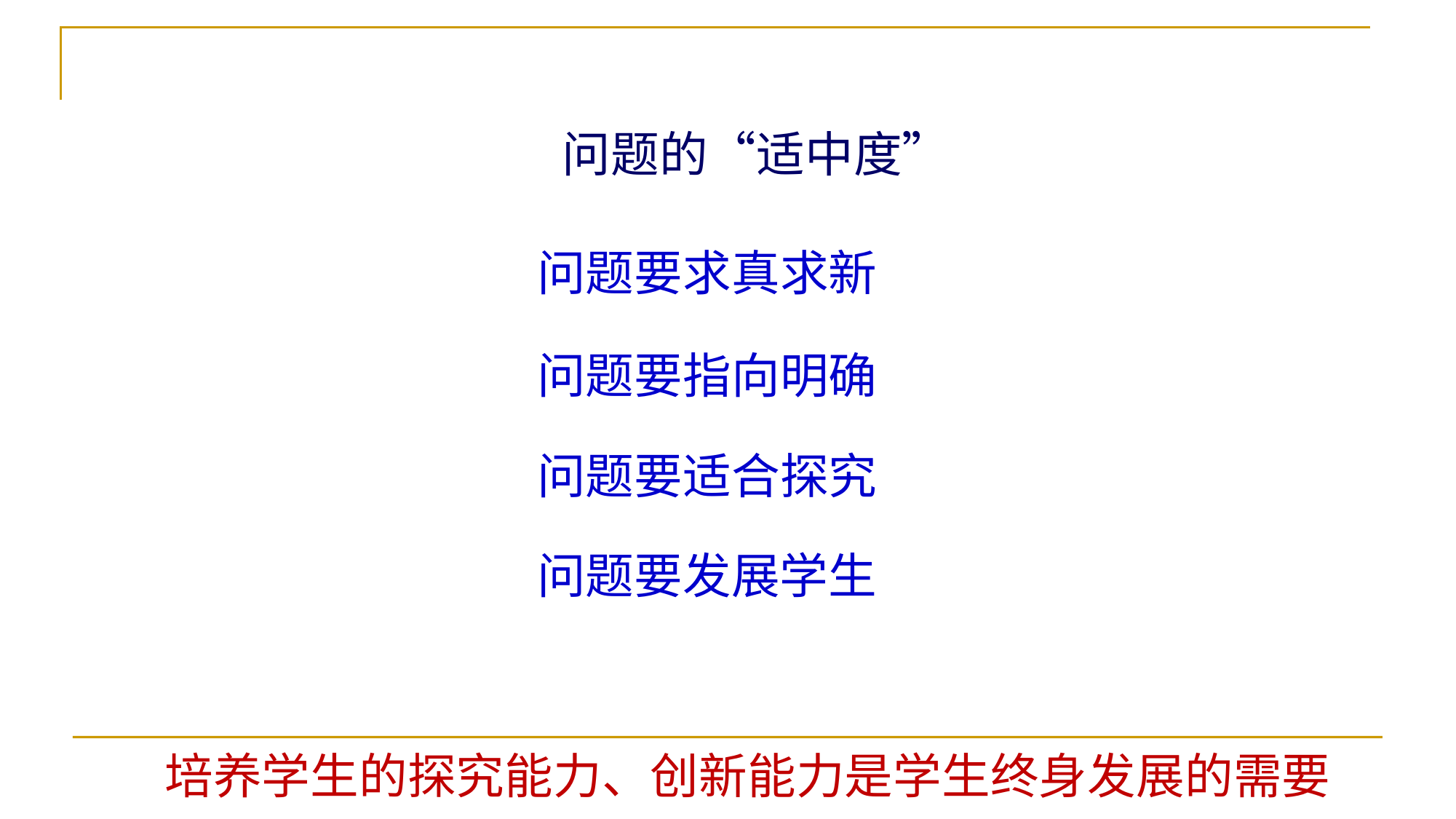

问题的“适中度”
   问题要求真求新
   问题要指向明确
   问题要适合探究
   问题要发展学生
培养学生的探究能力、创新能力是学生终身发展的需要